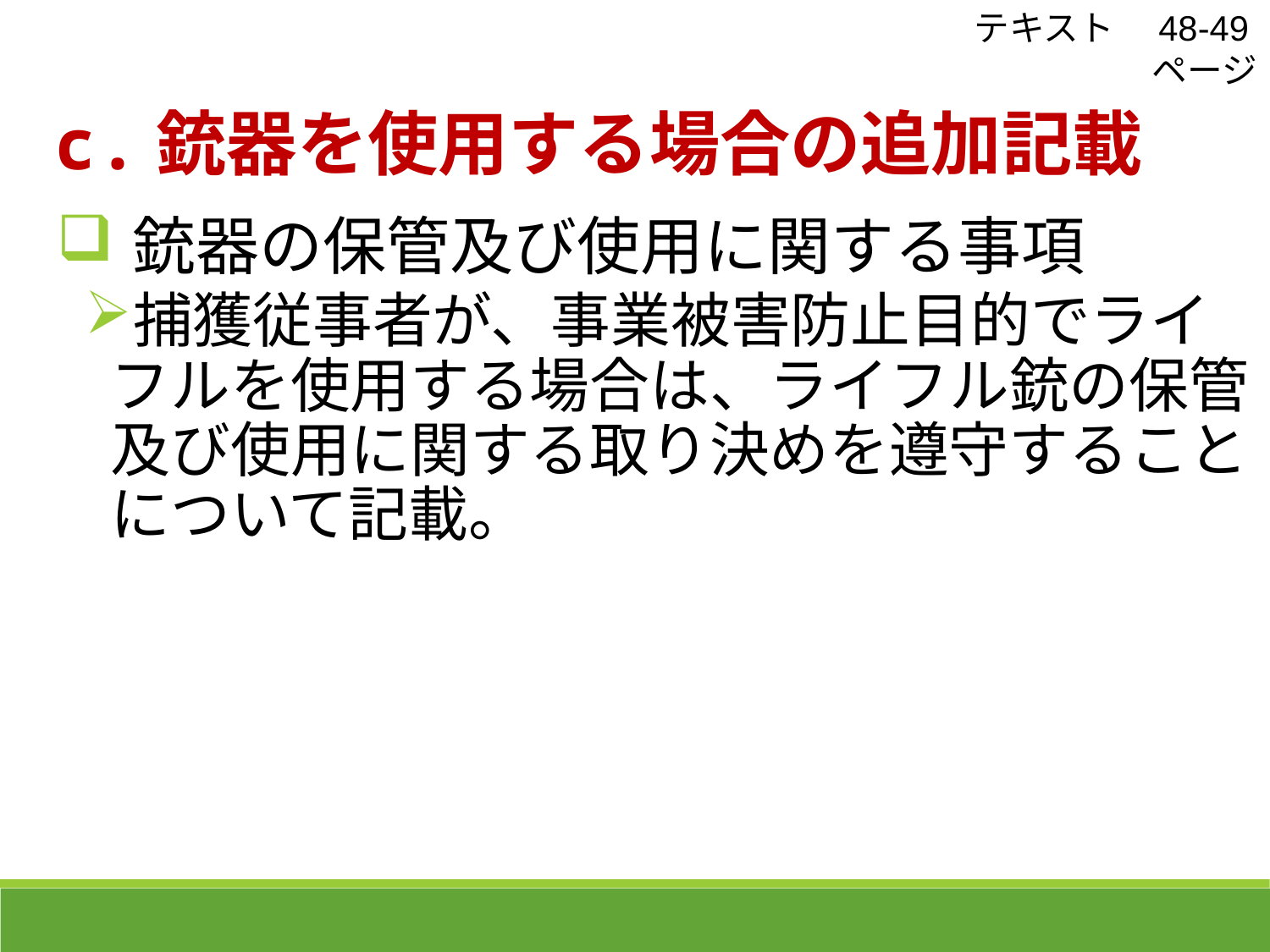

テキスト　48-49ページ
 c.銃器を使用する場合の追加記載
銃器の保管及び使用に関する事項
捕獲従事者が、事業被害防止目的でライフルを使用する場合は、ライフル銃の保管及び使用に関する取り決めを遵守することについて記載。